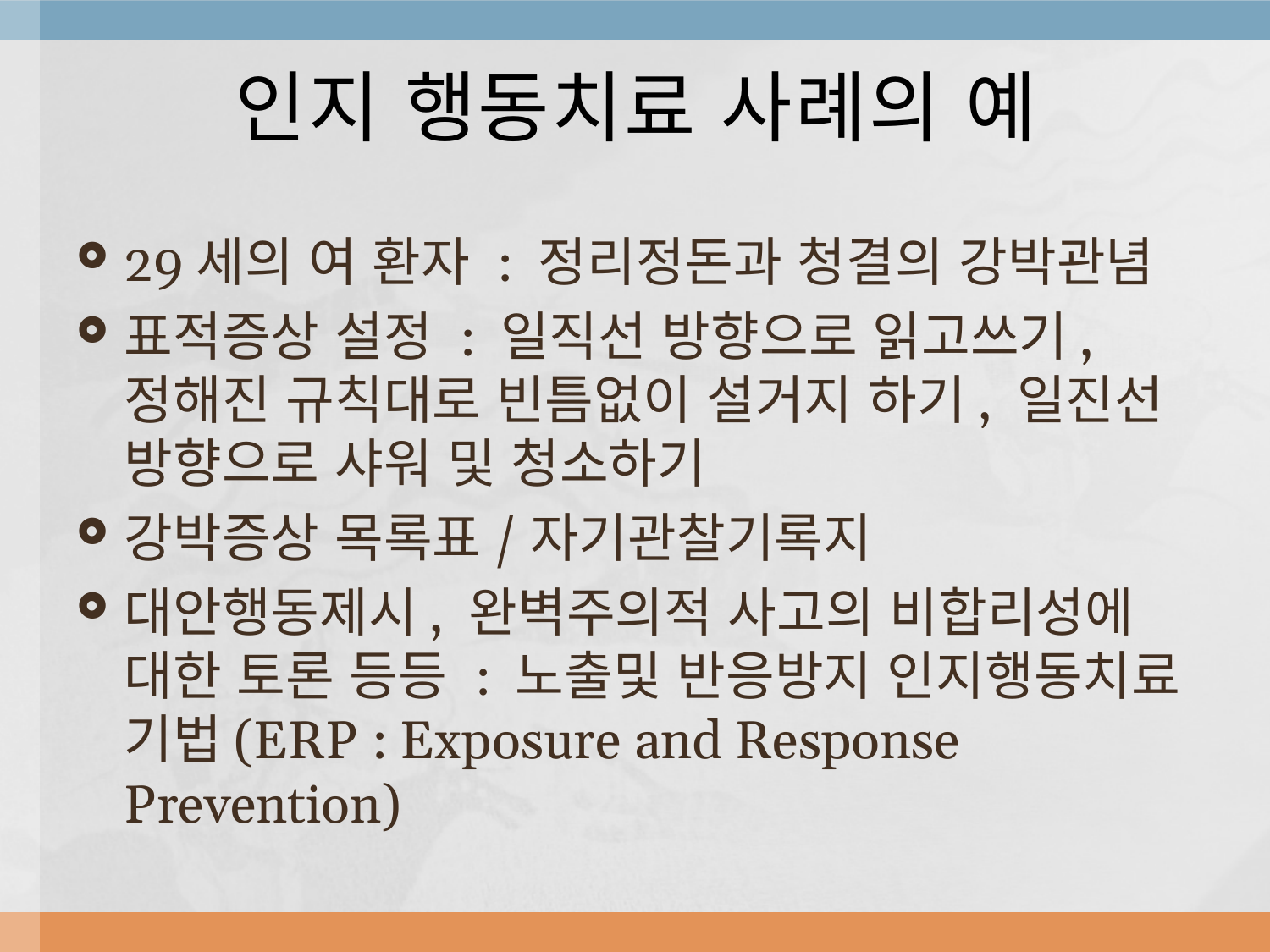

# 인지 행동치료 사례의 예
29세의 여 환자 : 정리정돈과 청결의 강박관념
표적증상 설정 : 일직선 방향으로 읽고쓰기, 정해진 규칙대로 빈틈없이 설거지 하기, 일진선 방향으로 샤워 및 청소하기
강박증상 목록표/자기관찰기록지
대안행동제시, 완벽주의적 사고의 비합리성에 대한 토론 등등 : 노출및 반응방지 인지행동치료 기법(ERP : Exposure and Response Prevention)